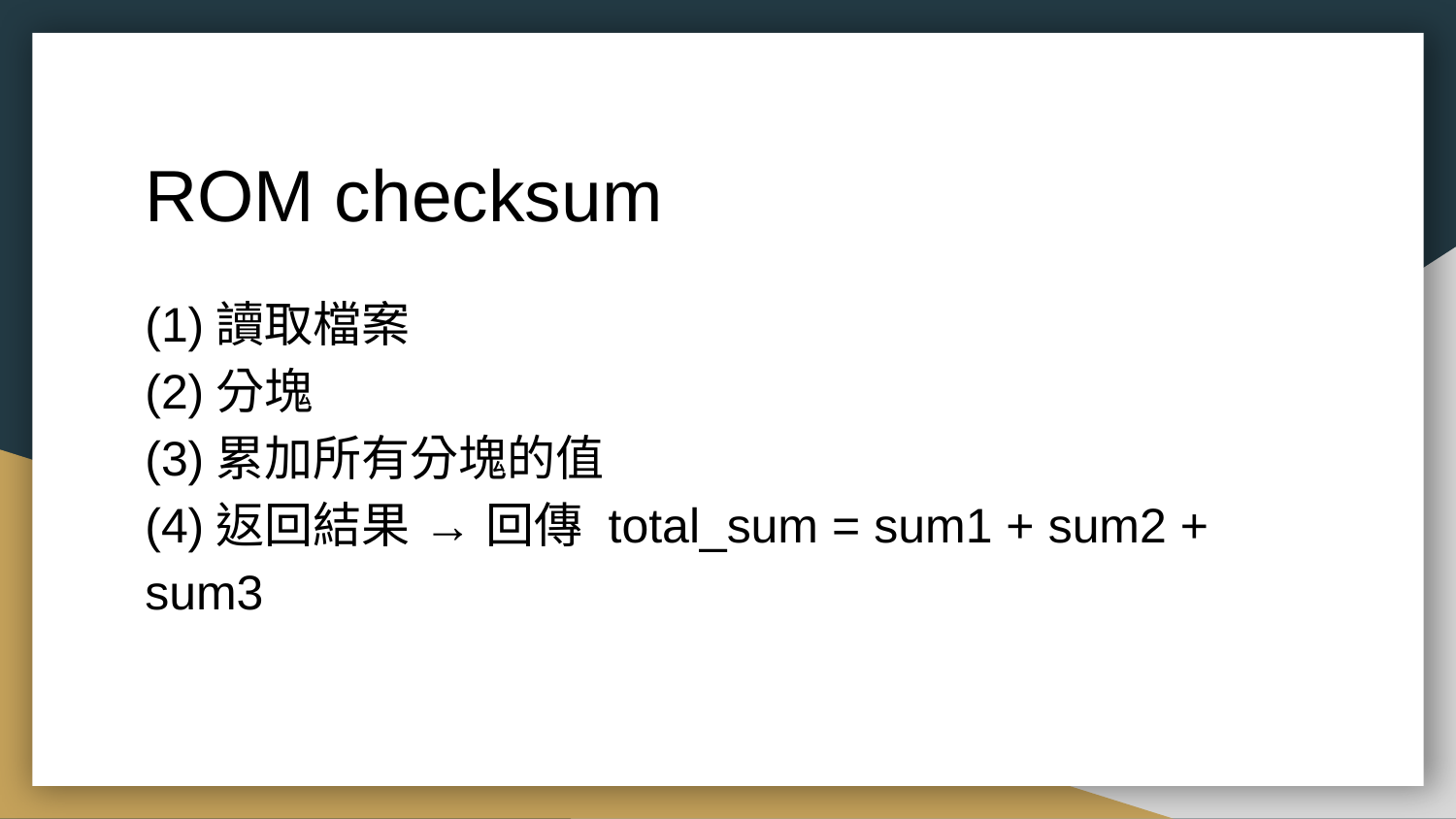

# ROM checksum
(1)讀取檔案
(2)分塊
(3)累加所有分塊的值
(4)返回結果 → 回傳 total_sum = sum1 + sum2 + sum3